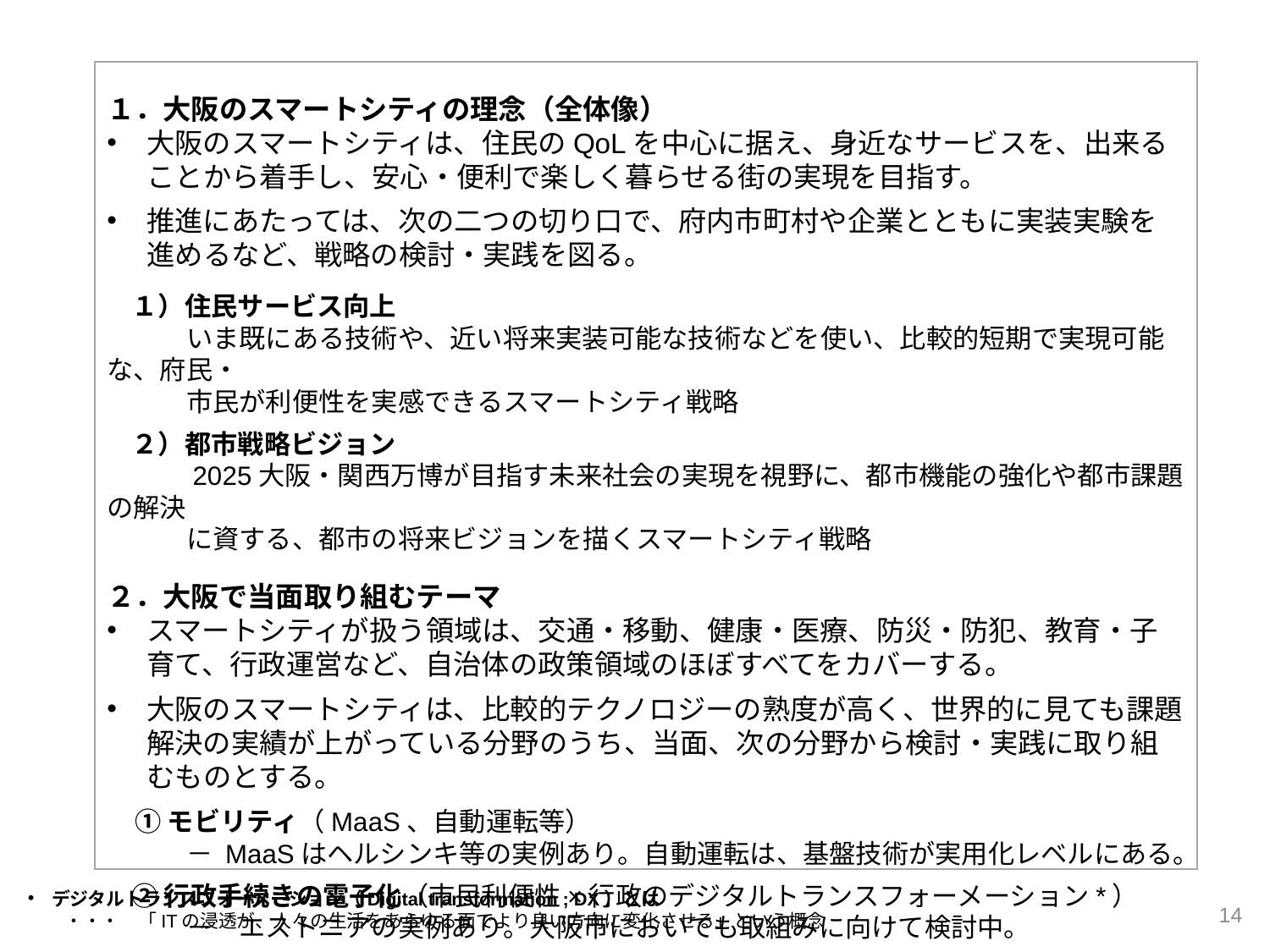

１．大阪のスマートシティの理念（全体像）
大阪のスマートシティは、住民のQoLを中心に据え、身近なサービスを、出来ることから着手し、安心・便利で楽しく暮らせる街の実現を目指す。

推進にあたっては、次の二つの切り口で、府内市町村や企業とともに実装実験を進めるなど、戦略の検討・実践を図る。

　１）住民サービス向上
　　　いま既にある技術や、近い将来実装可能な技術などを使い、比較的短期で実現可能な、府民・
　　　市民が利便性を実感できるスマートシティ戦略

　２）都市戦略ビジョン
　　　2025大阪・関西万博が目指す未来社会の実現を視野に、都市機能の強化や都市課題の解決
　　　に資する、都市の将来ビジョンを描くスマートシティ戦略

２．大阪で当面取り組むテーマ
スマートシティが扱う領域は、交通・移動、健康・医療、防災・防犯、教育・子育て、行政運営など、自治体の政策領域のほぼすべてをカバーする。

大阪のスマートシティは、比較的テクノロジーの熟度が高く、世界的に見ても課題解決の実績が上がっている分野のうち、当面、次の分野から検討・実践に取り組むものとする。

　① モビリティ（MaaS、自動運転等）
　　　－ MaaSはヘルシンキ等の実例あり。自動運転は、基盤技術が実用化レベルにある。

　② 行政手続きの電子化（市民利便性×行政のデジタルトランスフォーメーション*）
　　　－　エストニアの実例あり。大阪市においても取組みに向けて検討中。

デジタルトランスフォーメーション（Digital transformation ; DX）とは
　　・・・　「ITの浸透が、人々の生活をあらゆる面でより良い方向に変化させる」という概念
14